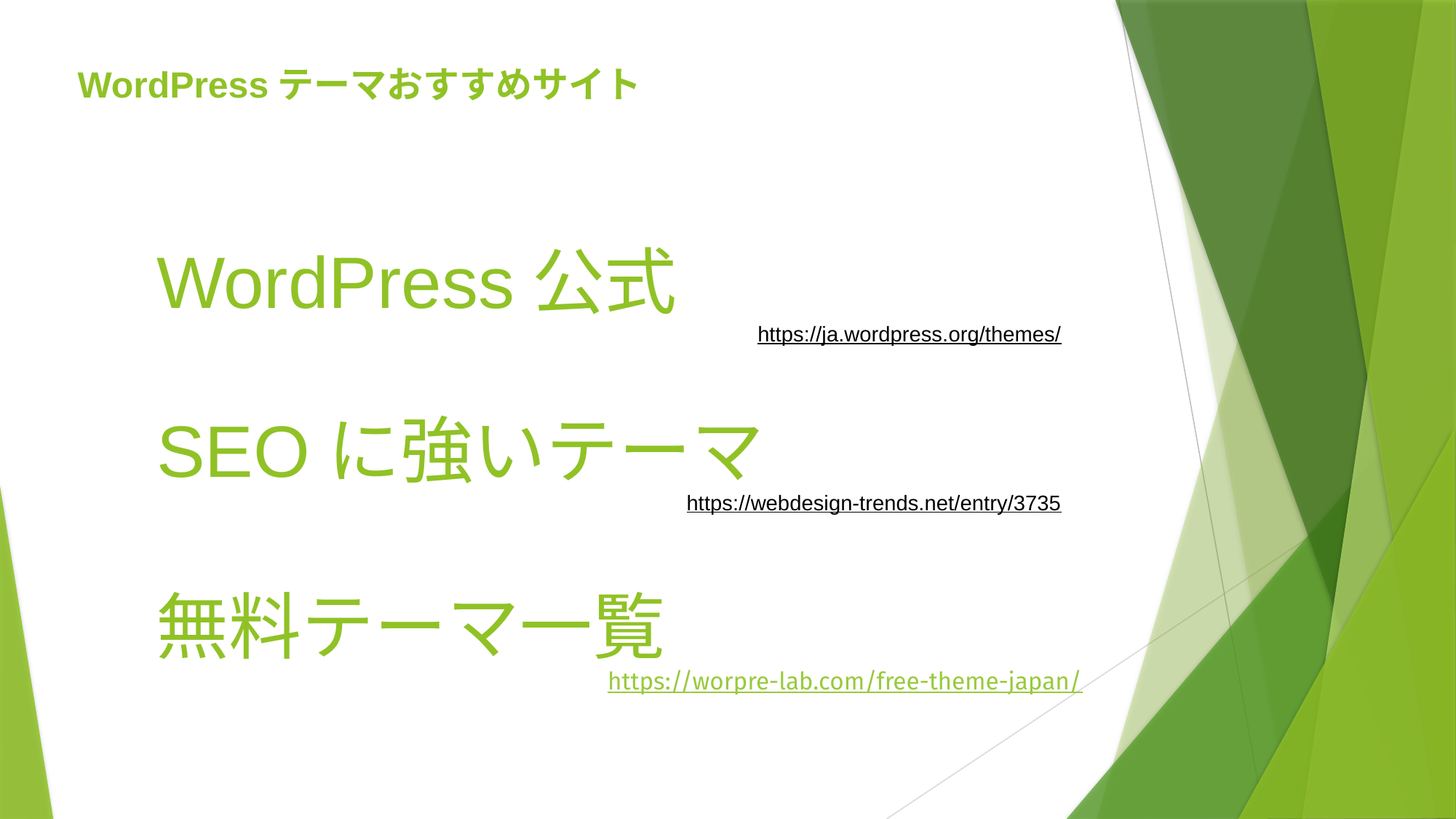

WordPressテーマおすすめサイト
WordPress公式
https://ja.wordpress.org/themes/
SEOに強いテーマ
https://webdesign-trends.net/entry/3735
無料テーマ一覧
https://worpre-lab.com/free-theme-japan/